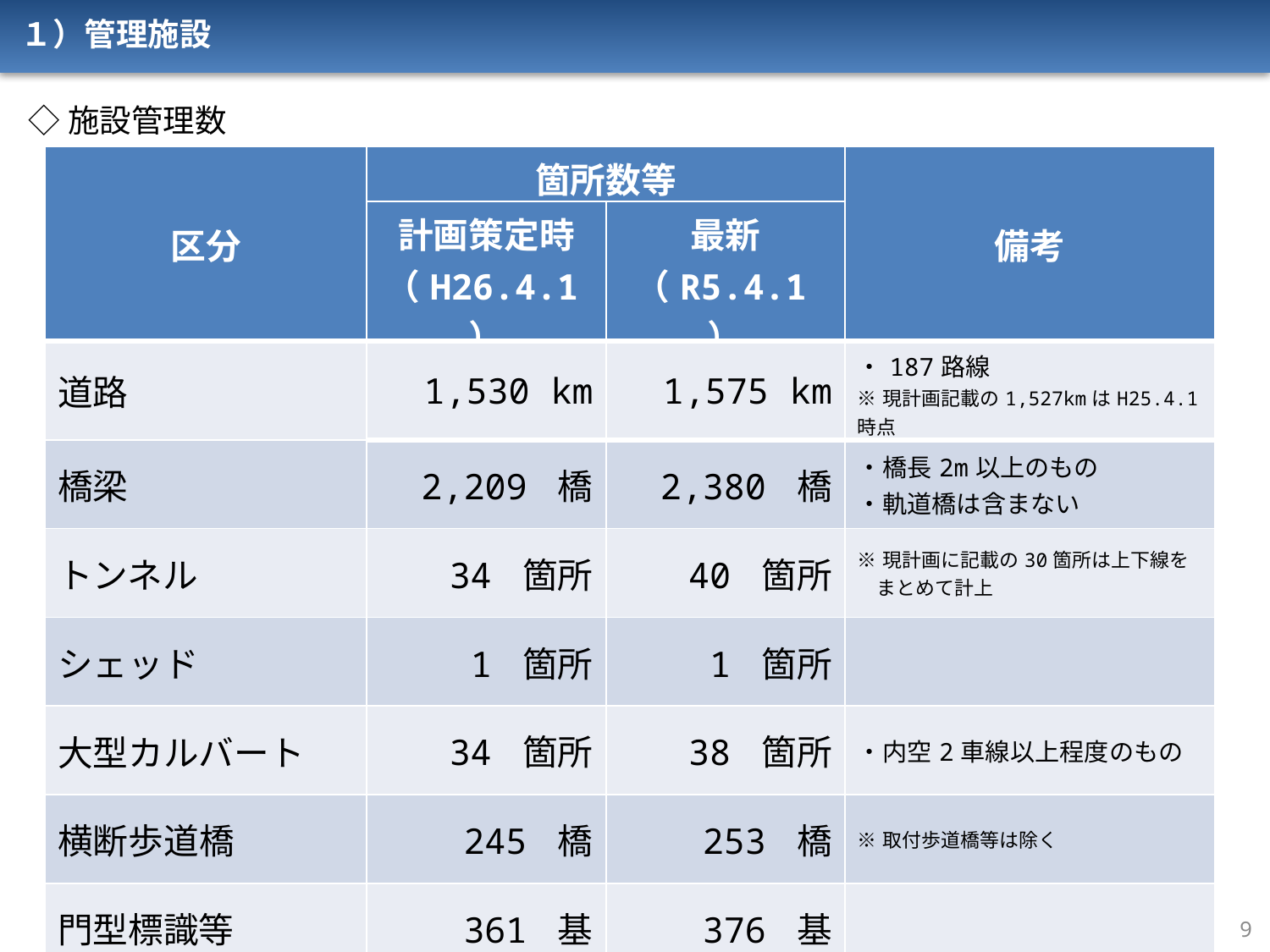

１）管理施設
◇施設管理数
| 区分 | 箇所数等 |  | 備考 |
| --- | --- | --- | --- |
|  | 計画策定時 （H26.4.1） | 最新 （R5.4.1） |  |
| 道路 | 1,530 km | 1,575 km | ・187路線 ※現計画記載の1,527kmはH25.4.1時点 |
| 橋梁 | 2,209 橋 | 2,380 橋 | ・橋長2m以上のもの ・軌道橋は含まない |
| トンネル | 34 箇所 | 40 箇所 | ※現計画に記載の30箇所は上下線を 　まとめて計上 |
| シェッド | 1 箇所 | 1 箇所 |  |
| 大型カルバート | 34 箇所 | 38 箇所 | ・内空2車線以上程度のもの |
| 横断歩道橋 | 245 橋 | 253 橋 | ※取付歩道橋等は除く |
| 門型標識等 | 361 基 | 376 基 |  |
9